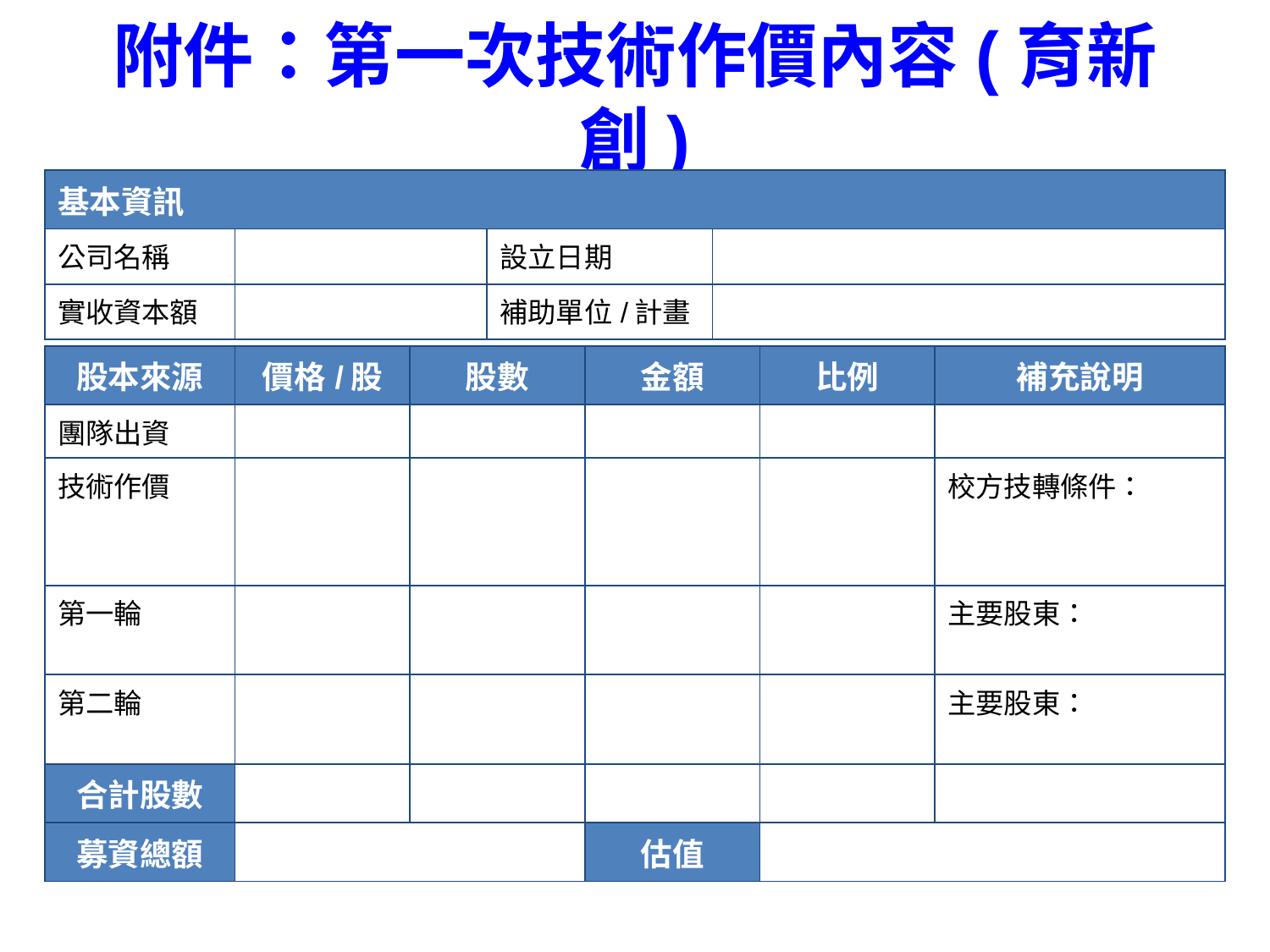

# 附件：第一次技術作價內容(育新創)
| 基本資訊 | 曾接受科技部「新型態產學研鏈結計畫」及「科研創業計畫-拔尖案」、經濟部「產學研價值創造計畫」補助 |  |  |
| --- | --- | --- | --- |
| 公司名稱 |  | 設立日期 |  |
| 實收資本額 |  | 補助單位/計畫 |  |
| 股本來源 | 價格/股 | 股數 | 金額 | 比例 | 補充說明 |
| --- | --- | --- | --- | --- | --- |
| 團隊出資 |  |  |  |  |  |
| 技術作價 |  |  |  |  | 校方技轉條件： |
| 第一輪 |  |  |  |  | 主要股東： |
| 第二輪 |  |  |  |  | 主要股東： |
| 合計股數 |  |  |  |  |  |
| 募資總額 |  |  | 估值 |  |  |